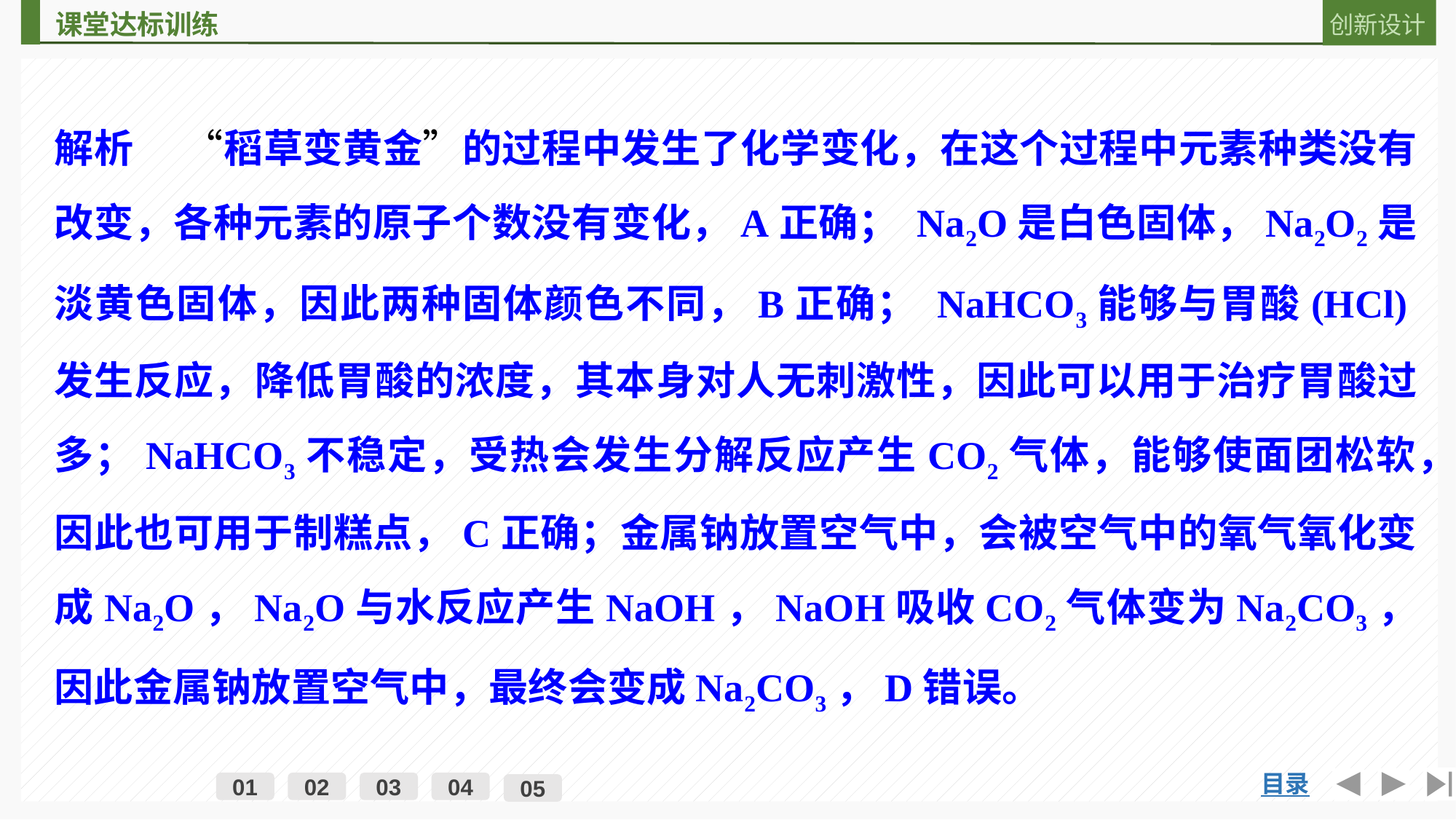

解析　 “稻草变黄金”的过程中发生了化学变化，在这个过程中元素种类没有改变，各种元素的原子个数没有变化，A正确； Na2O是白色固体，Na2O2是淡黄色固体，因此两种固体颜色不同，B正确； NaHCO3能够与胃酸(HCl)发生反应，降低胃酸的浓度，其本身对人无刺激性，因此可以用于治疗胃酸过多；NaHCO3不稳定，受热会发生分解反应产生CO2气体，能够使面团松软，因此也可用于制糕点，C正确；金属钠放置空气中，会被空气中的氧气氧化变成Na2O，Na2O与水反应产生NaOH，NaOH吸收CO2气体变为Na2CO3，因此金属钠放置空气中，最终会变成Na2CO3，D错误。